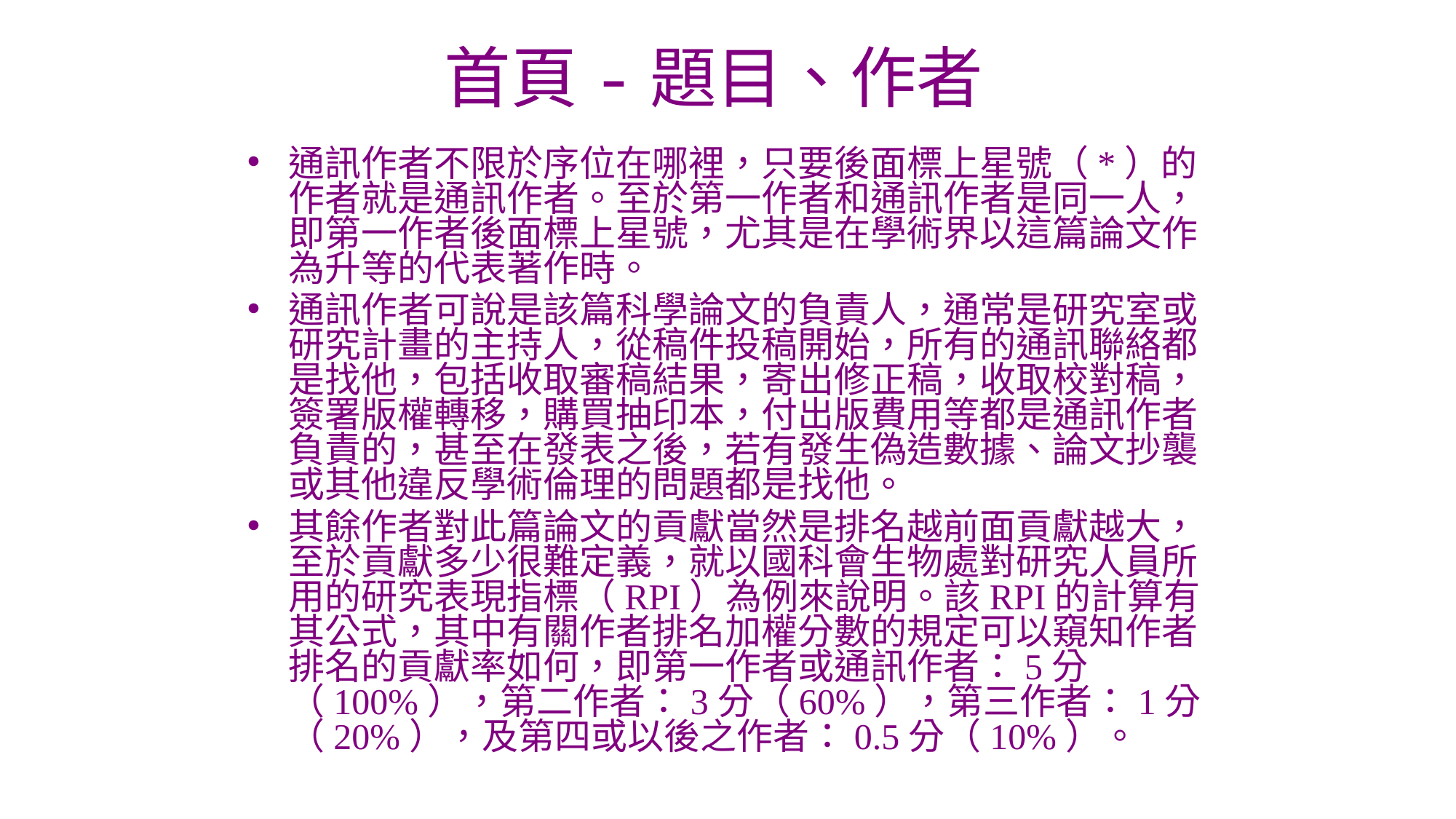

# 首頁-題目、作者
通訊作者不限於序位在哪裡，只要後面標上星號（*）的作者就是通訊作者。至於第一作者和通訊作者是同一人，即第一作者後面標上星號，尤其是在學術界以這篇論文作為升等的代表著作時。
通訊作者可說是該篇科學論文的負責人，通常是研究室或研究計畫的主持人，從稿件投稿開始，所有的通訊聯絡都是找他，包括收取審稿結果，寄出修正稿，收取校對稿，簽署版權轉移，購買抽印本，付出版費用等都是通訊作者負責的，甚至在發表之後，若有發生偽造數據、論文抄襲或其他違反學術倫理的問題都是找他。
其餘作者對此篇論文的貢獻當然是排名越前面貢獻越大，至於貢獻多少很難定義，就以國科會生物處對研究人員所用的研究表現指標（RPI）為例來說明。該RPI的計算有其公式，其中有關作者排名加權分數的規定可以窺知作者排名的貢獻率如何，即第一作者或通訊作者：5分（100%），第二作者：3分（60%），第三作者：1分（20%），及第四或以後之作者：0.5分（10%）。